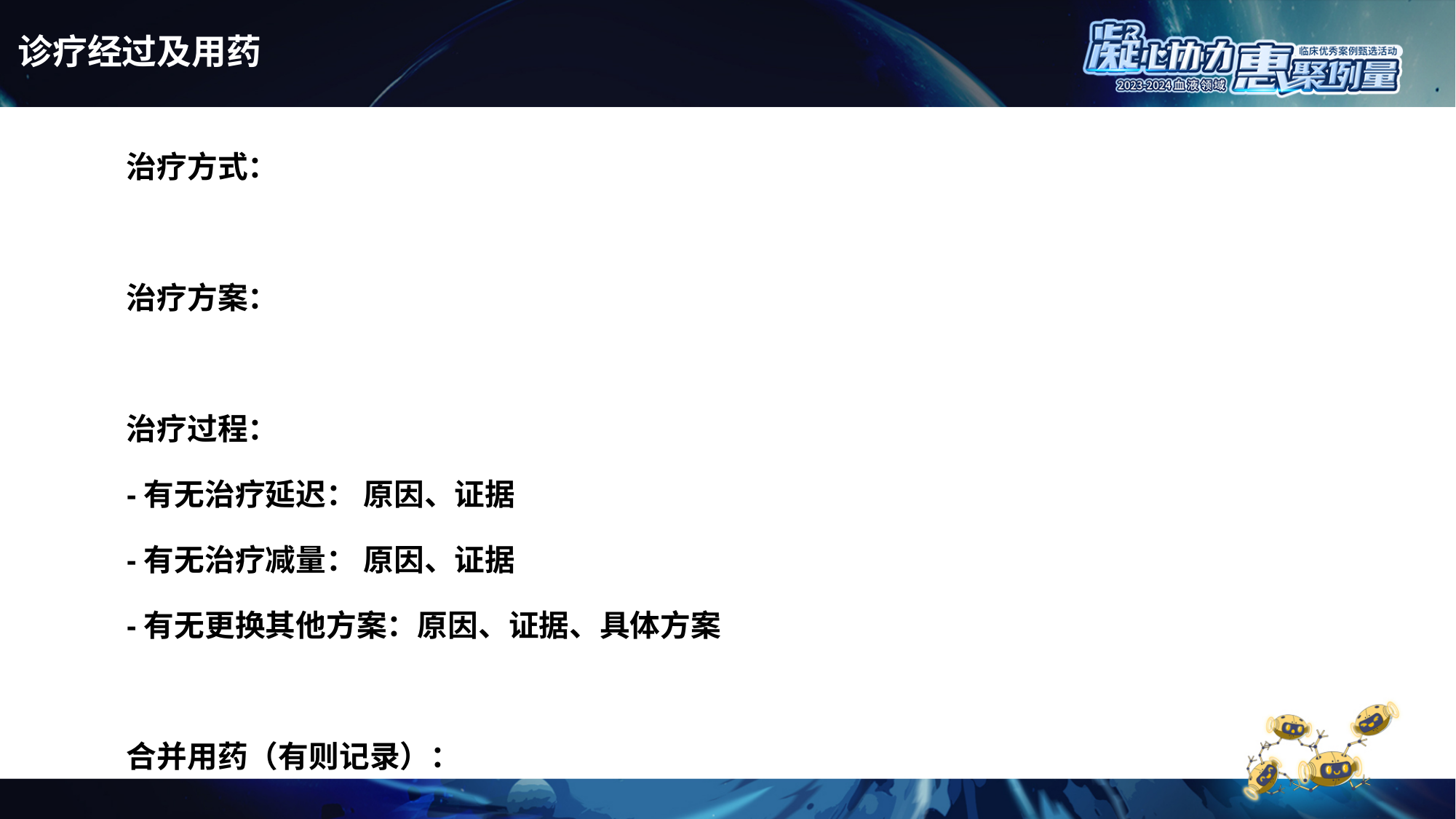

# 诊疗经过及用药
治疗方式：

治疗方案：

治疗过程：
-有无治疗延迟： 原因、证据
-有无治疗减量： 原因、证据
-有无更换其他方案：原因、证据、具体方案

合并用药（有则记录）：